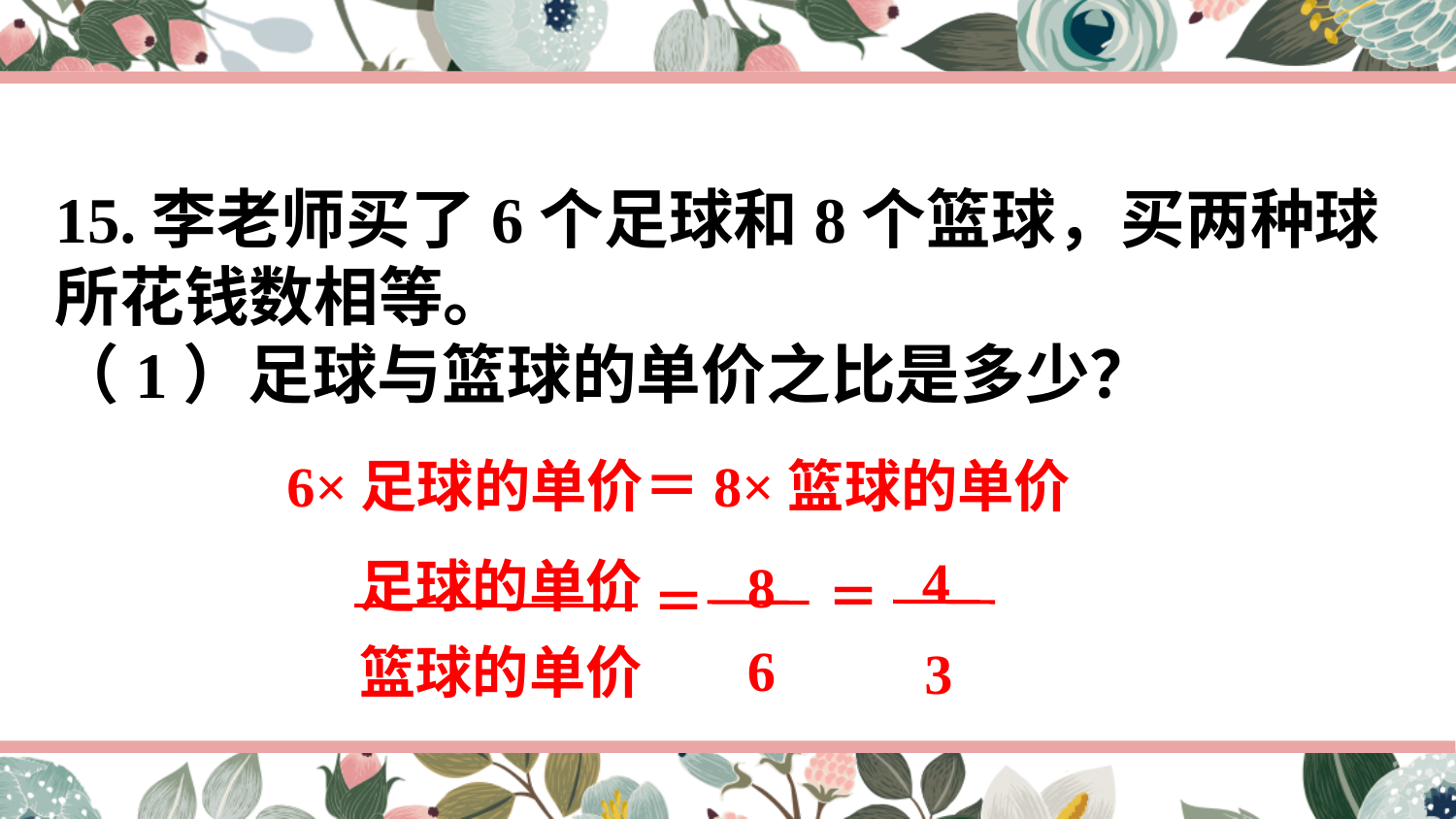

15.李老师买了6个足球和8个篮球，买两种球所花钱数相等。
（1）足球与篮球的单价之比是多少？
6×足球的单价＝8×篮球的单价
4
3
＝
足球的单价
篮球的单价
8
6
＝